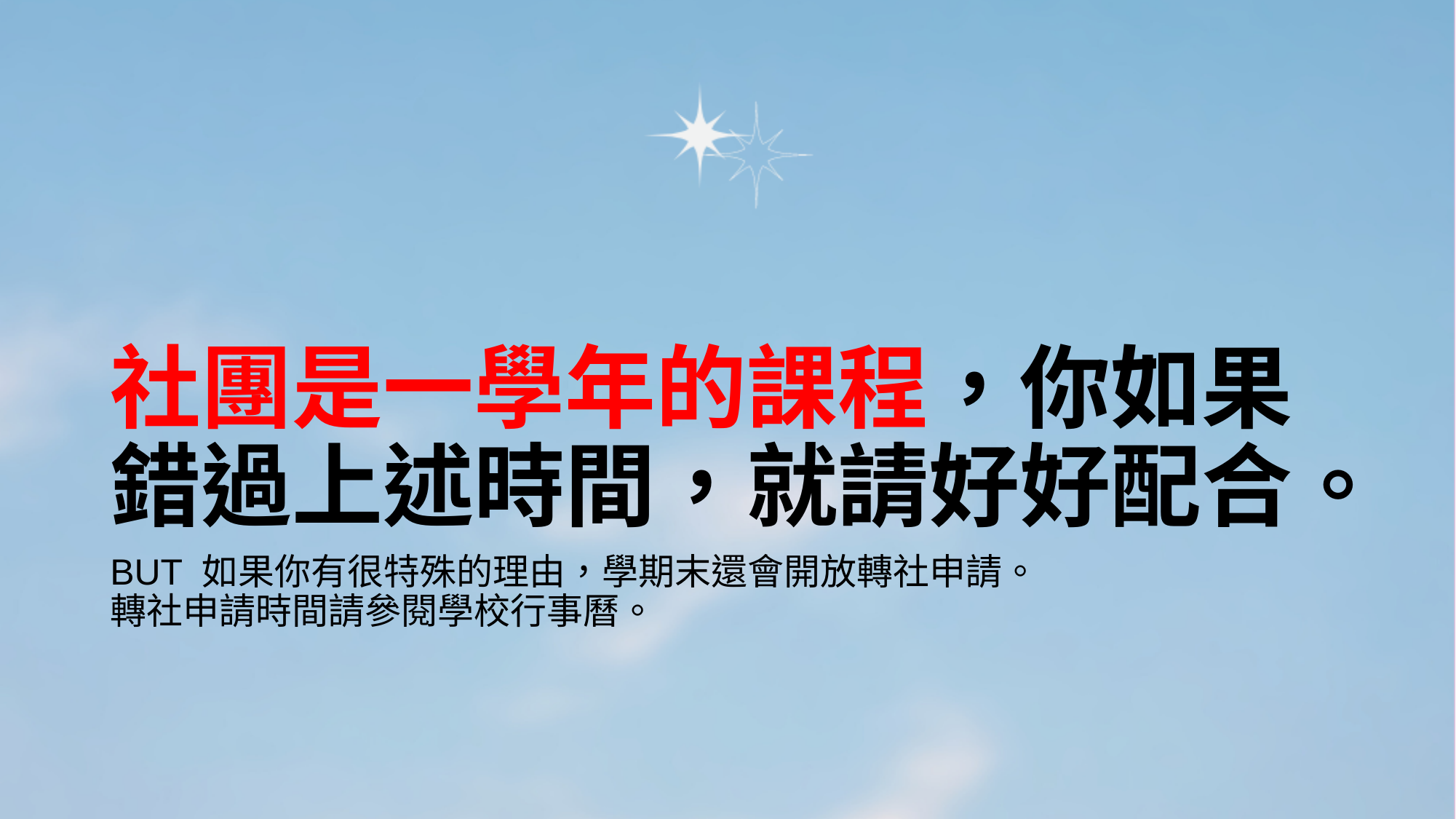

# 社團是一學年的課程，你如果錯過上述時間，就請好好配合。
BUT 如果你有很特殊的理由，學期末還會開放轉社申請。
轉社申請時間請參閱學校行事曆。